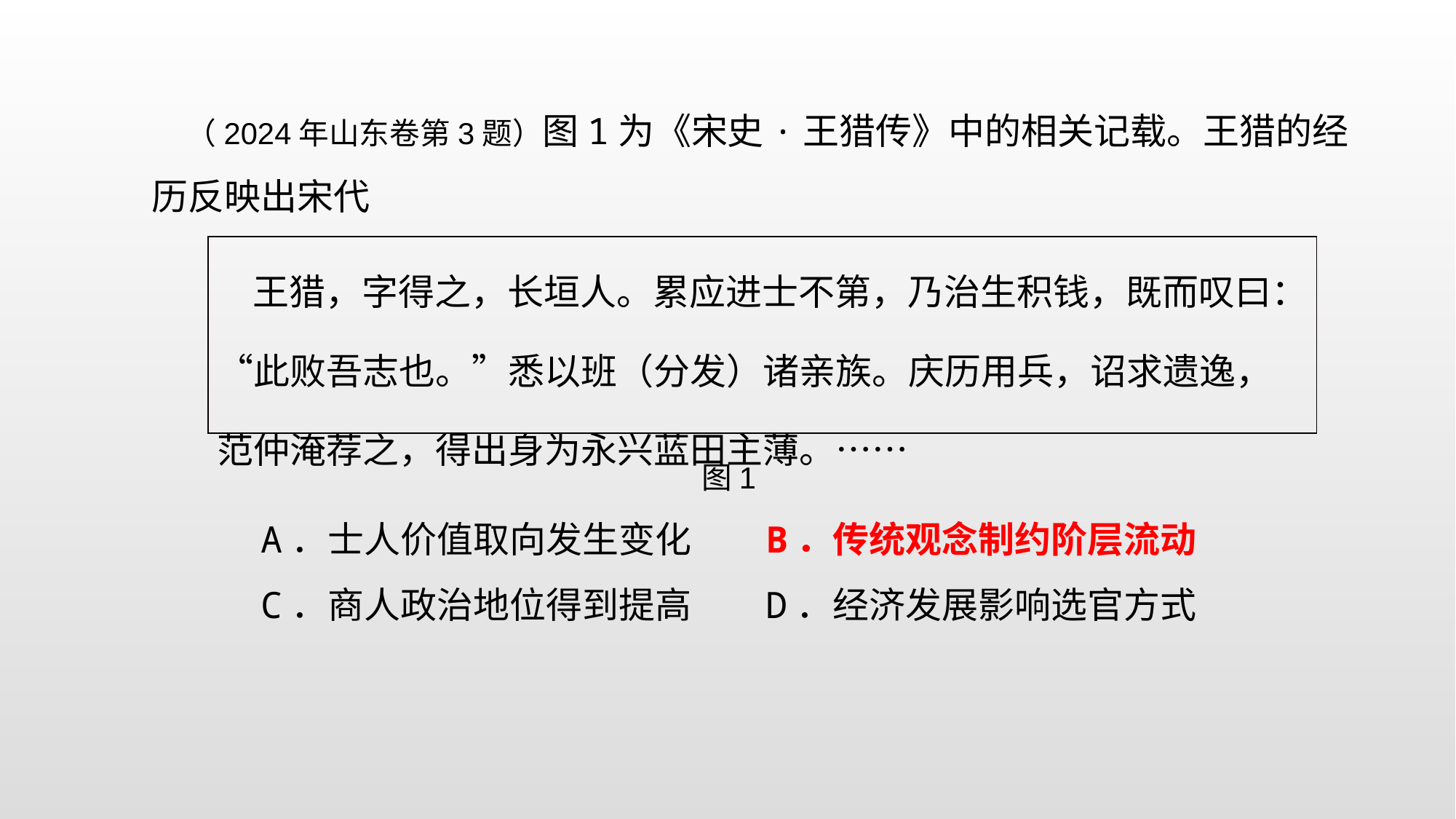

（2024年山东卷第3题）图1为《宋史·王猎传》中的相关记载。王猎的经历反映出宋代
| 王猎，字得之，长垣人。累应进士不第，乃治生积钱，既而叹曰：“此败吾志也。”悉以班（分发）诸亲族。庆历用兵，诏求遗逸，范仲淹荐之，得出身为永兴蓝田主薄。…… |
| --- |
图1
A．士人价值取向发生变化        B．传统观念制约阶层流动
C．商人政治地位得到提高        D．经济发展影响选官方式